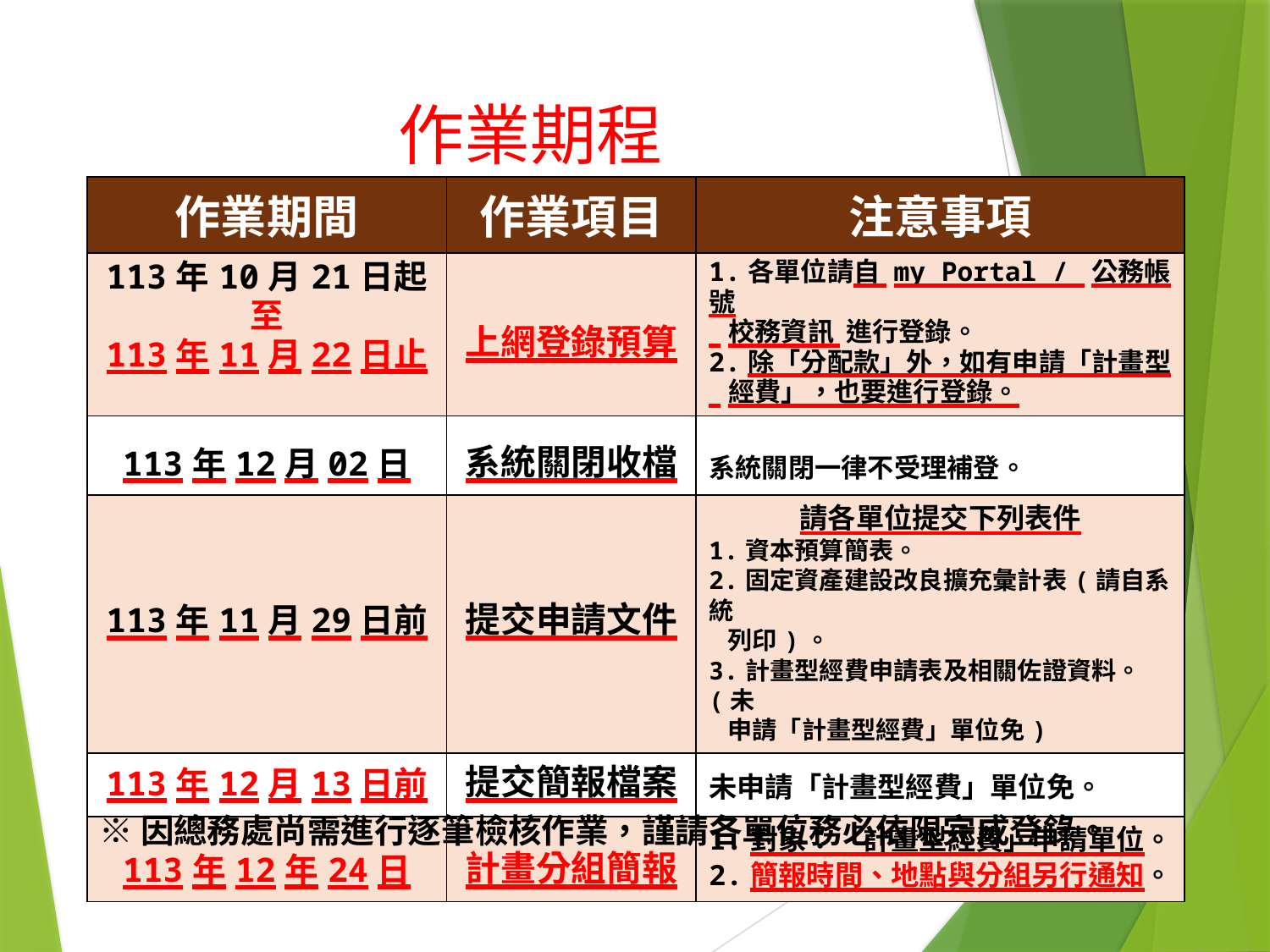

# 作業期程
| 作業期間 | 作業項目 | 注意事項 |
| --- | --- | --- |
| 113年10月21日起 至 113年11月22日止 | 上網登錄預算 | 1.各單位請自 my Portal / 公務帳號 校務資訊 進行登錄。 2.除「分配款」外，如有申請「計畫型 經費」，也要進行登錄。 |
| 113年12月02日 | 系統關閉收檔 | 系統關閉一律不受理補登。 |
| 113年11月29日前 | 提交申請文件 | 請各單位提交下列表件 1.資本預算簡表。 2.固定資產建設改良擴充彙計表(請自系統 列印)。 3.計畫型經費申請表及相關佐證資料。(未 申請「計畫型經費」單位免) |
| 113年12月13日前 | 提交簡報檔案 | 未申請「計畫型經費」單位免。 |
| 113年12年24日 | 計畫分組簡報 | 1.對象：「計畫型經費」申請單位。 2.簡報時間、地點與分組另行通知。 |
※因總務處尚需進行逐筆檢核作業，謹請各單位務必依限完成登錄。